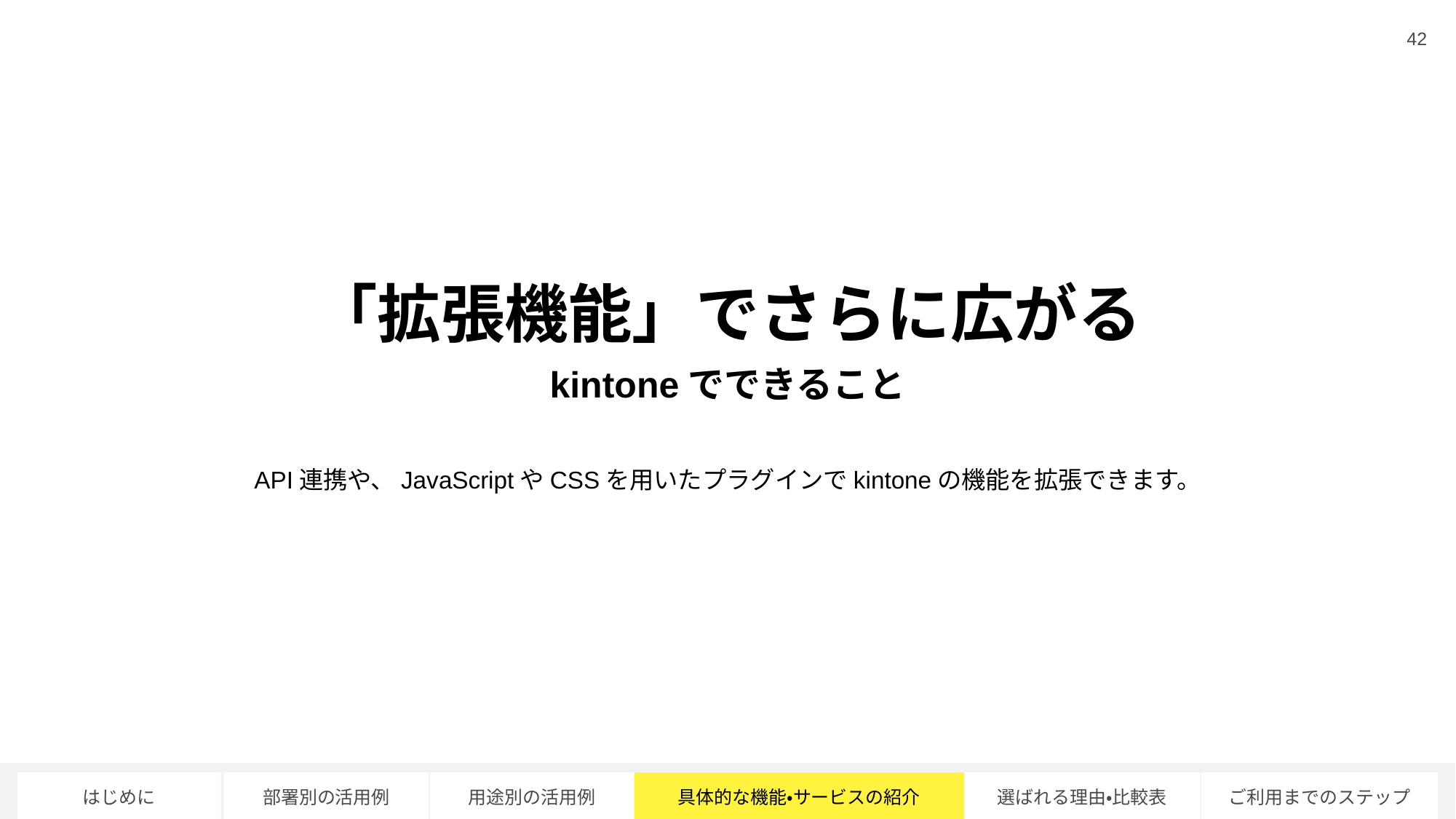

「拡張機能」でさらに広がる
kintoneでできること
API連携や、JavaScriptやCSSを用いたプラグインでkintoneの機能を拡張できます。